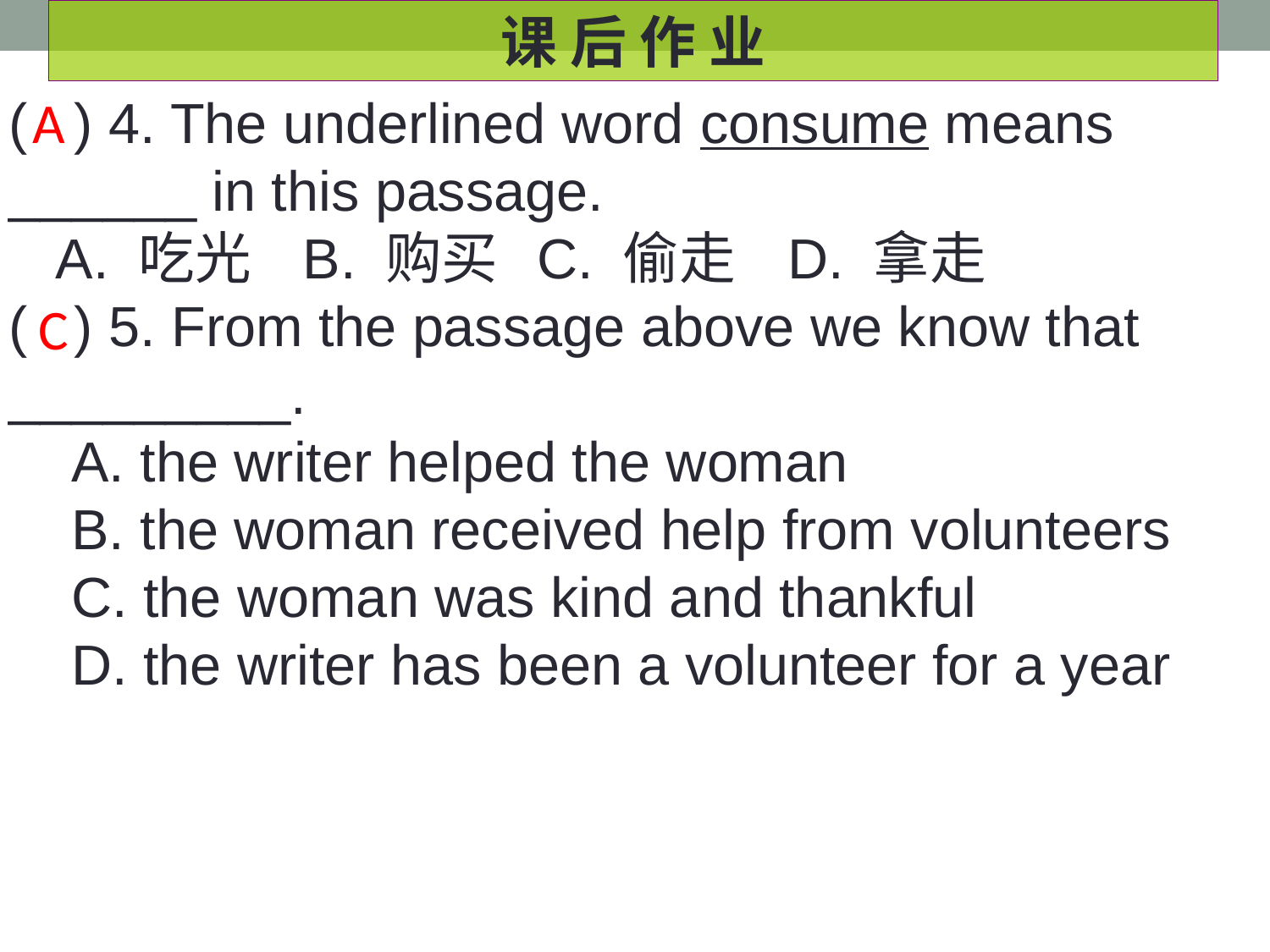

课 后 作 业
A
(   ) 4. The underlined word consume means ______ in this passage.
   A. 吃光   B. 购买  C. 偷走   D. 拿走
(   ) 5. From the passage above we know that _________.
    A. the writer helped the woman
    B. the woman received help from volunteers
    C. the woman was kind and thankful
    D. the writer has been a volunteer for a year
C